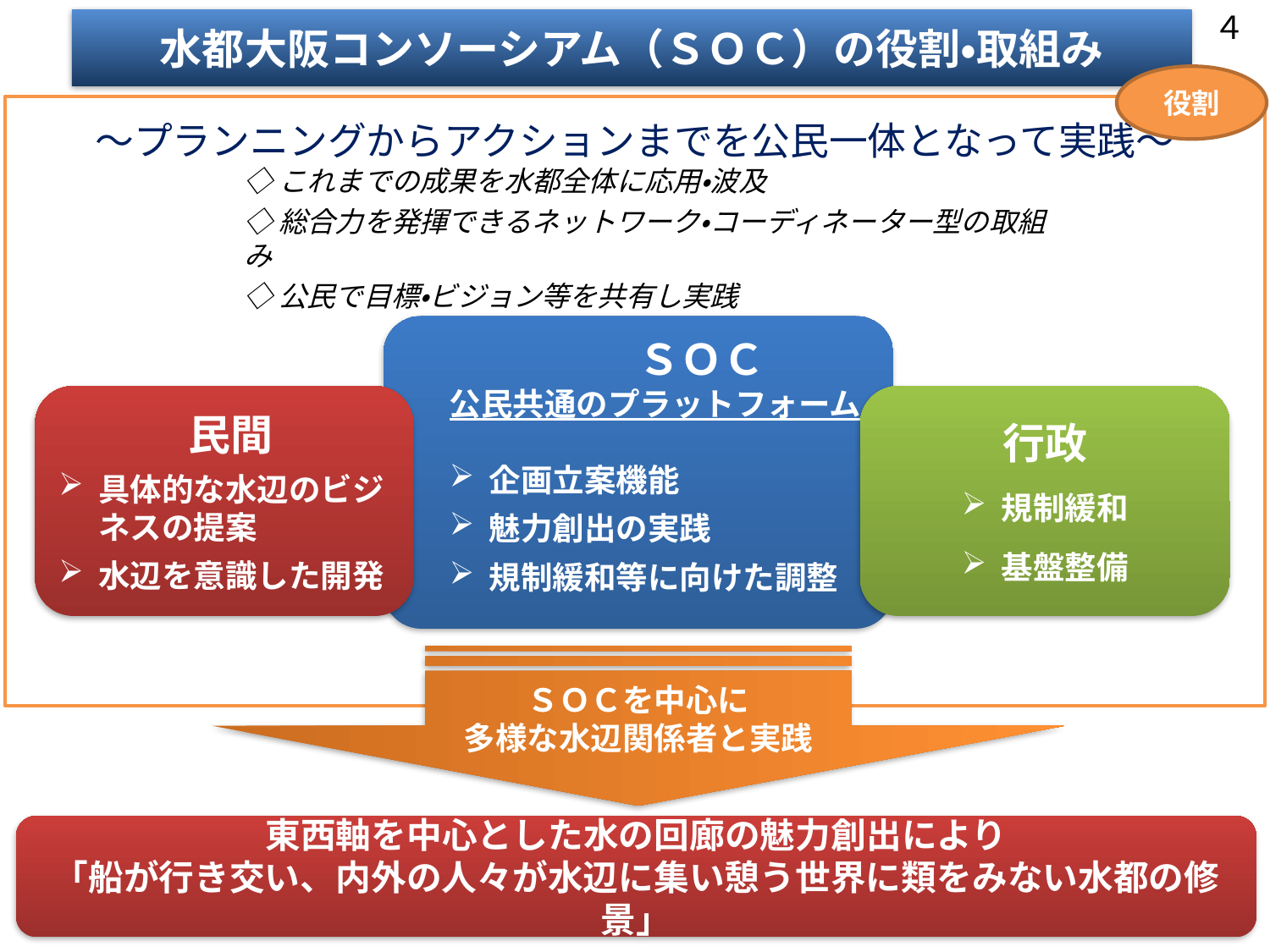

４
水都大阪コンソーシアム（ＳＯＣ）の役割・取組み
役割
～プランニングからアクションまでを公民一体となって実践～
◇これまでの成果を水都全体に応用・波及
◇総合力を発揮できるネットワーク・コーディネーター型の取組み
◇公民で目標・ビジョン等を共有し実践
ＳＯＣを中心に
多様な水辺関係者と実践
　　　　  ＳＯＣ
公民共通のプラットフォーム

企画立案機能
魅力創出の実践
規制緩和等に向けた調整

民間
具体的な水辺のビジネスの提案
水辺を意識した開発
行政
規制緩和
基盤整備
東西軸を中心とした水の回廊の魅力創出により
「船が行き交い、内外の人々が水辺に集い憩う世界に類をみない水都の修景」